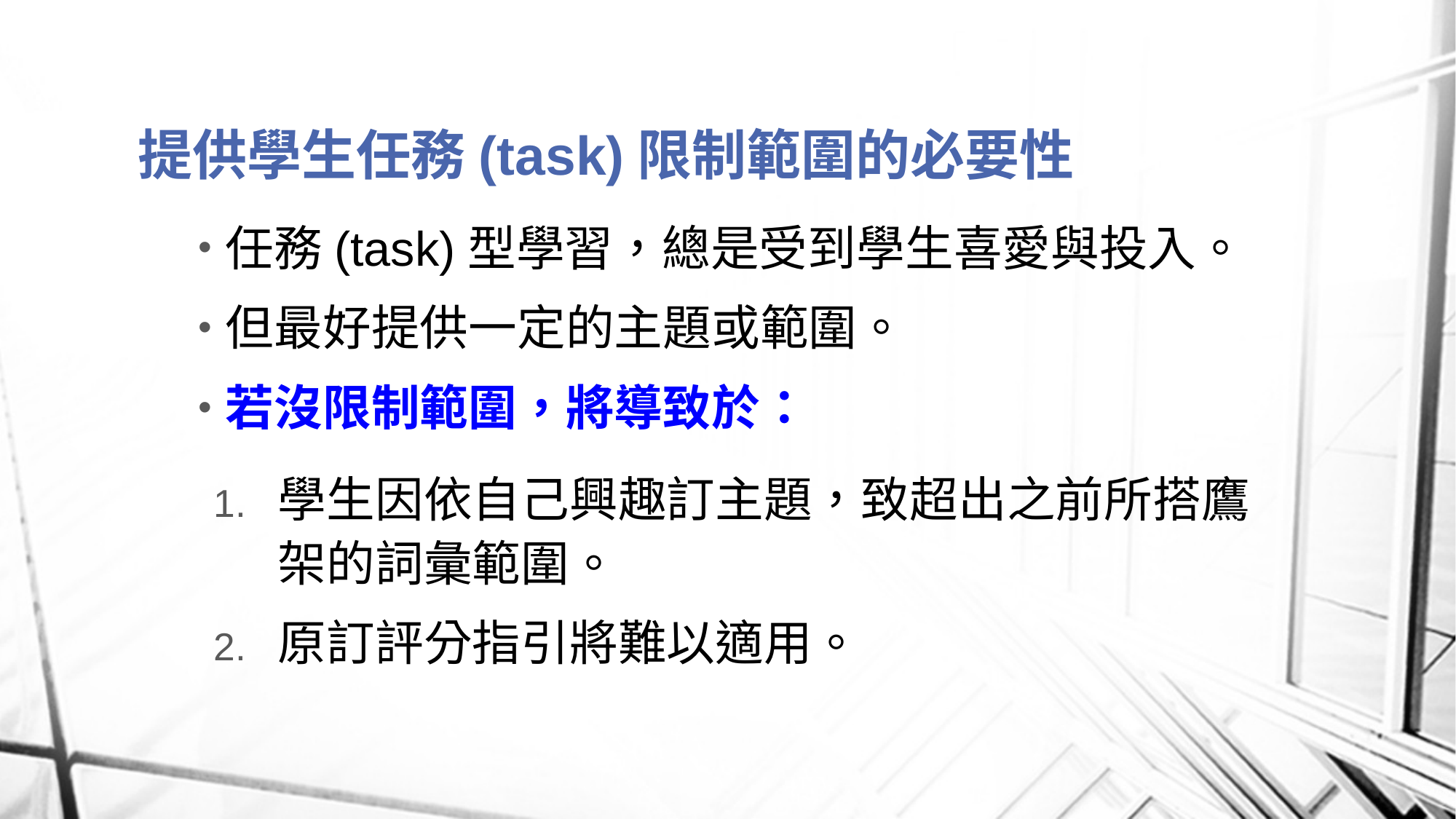

# 提供學生任務(task)限制範圍的必要性
任務(task)型學習，總是受到學生喜愛與投入。
但最好提供一定的主題或範圍。
若沒限制範圍，將導致於：
學生因依自己興趣訂主題，致超出之前所搭鷹架的詞彙範圍。
原訂評分指引將難以適用。